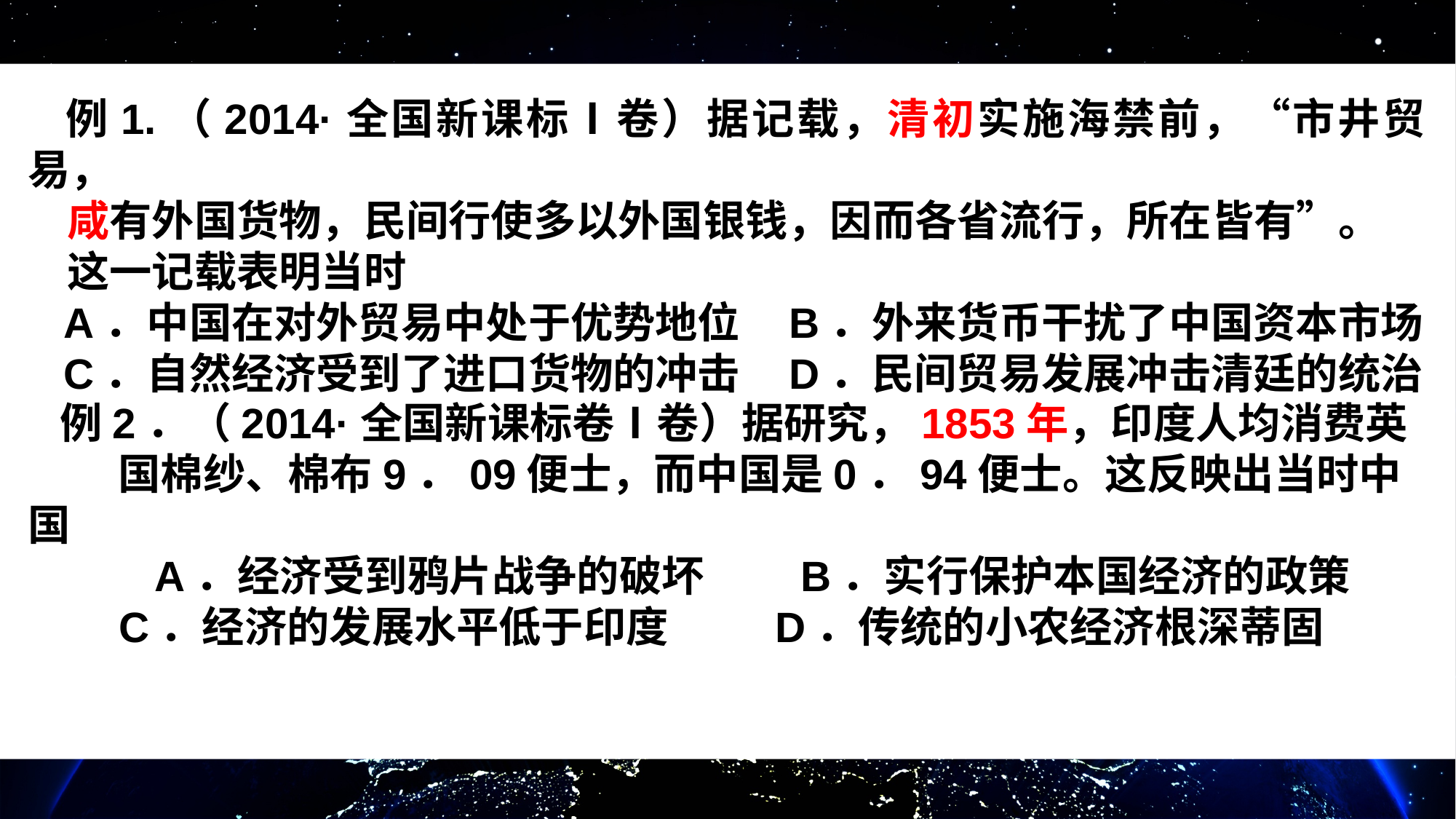

例1.（2014·全国新课标Ⅰ卷）据记载，清初实施海禁前，“市井贸易，
   咸有外国货物，民间行使多以外国银钱，因而各省流行，所在皆有”。
   这一记载表明当时
   A．中国在对外贸易中处于优势地位    B．外来货币干扰了中国资本市场
   C．自然经济受到了进口货物的冲击    D．民间贸易发展冲击清廷的统治
例2．（2014·全国新课标卷Ⅰ卷）据研究，1853年，印度人均消费英
     国棉纱、棉布9．09便士，而中国是0．94便士。这反映出当时中国
        A．经济受到鸦片战争的破坏         B．实行保护本国经济的政策
     C．经济的发展水平低于印度          D．传统的小农经济根深蒂固